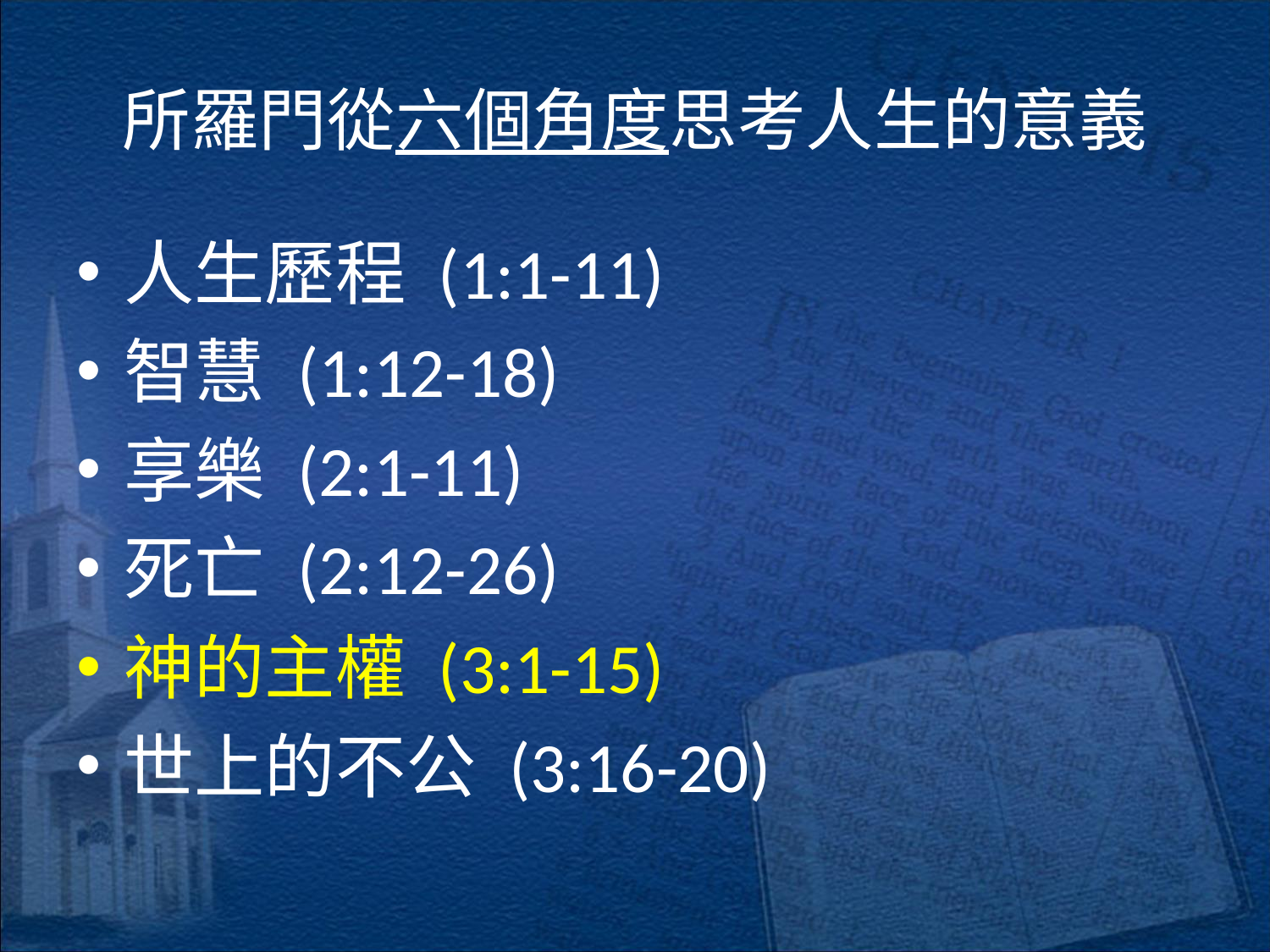

# 所羅門從六個角度思考人生的意義
人生歷程 (1:1-11)
智慧 (1:12-18)
享樂 (2:1-11)
死亡 (2:12-26)
神的主權 (3:1-15)
世上的不公 (3:16-20)